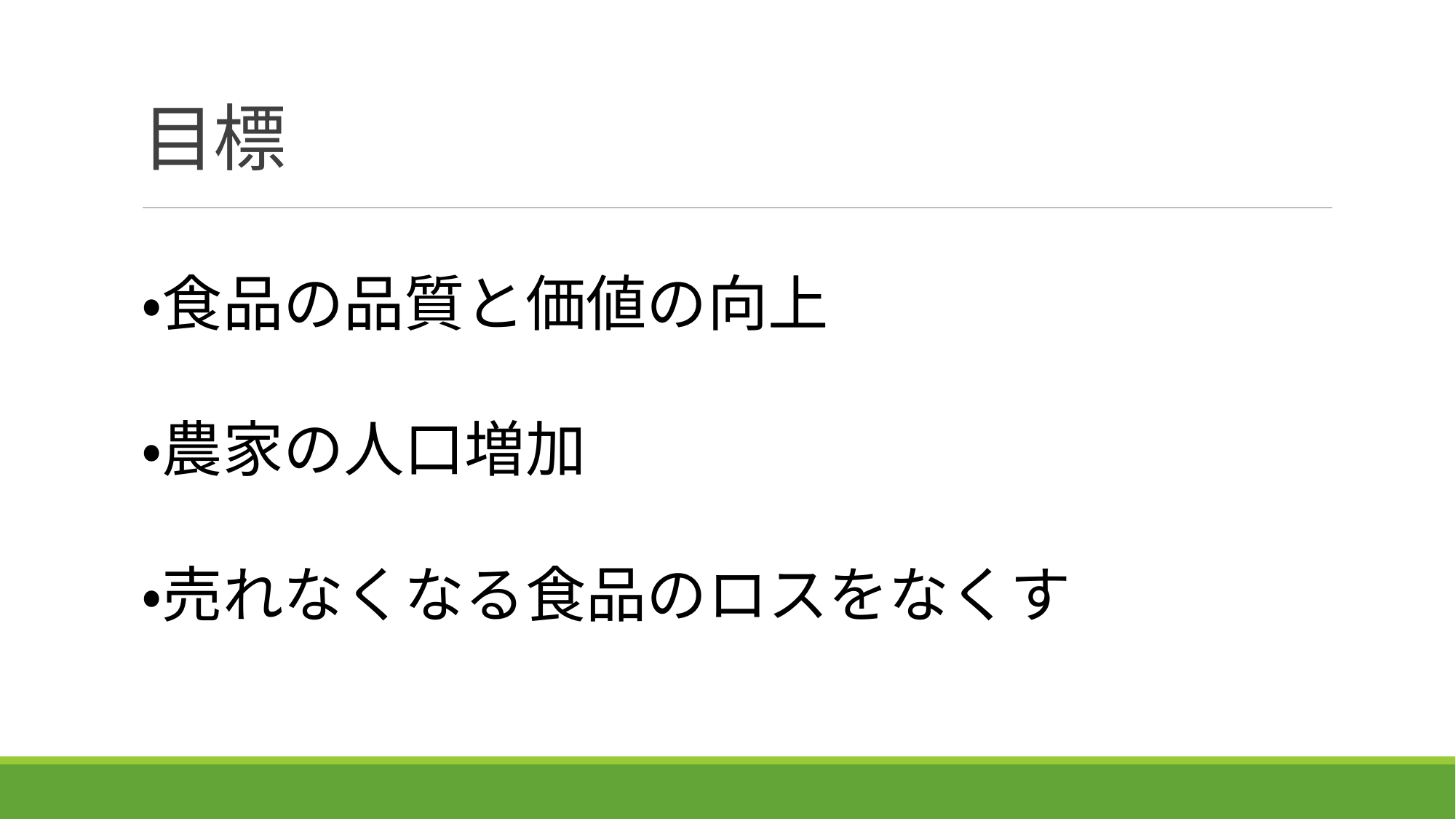

# 目標
・食品の品質と価値の向上

・農家の人口増加

・売れなくなる食品のロスをなくす